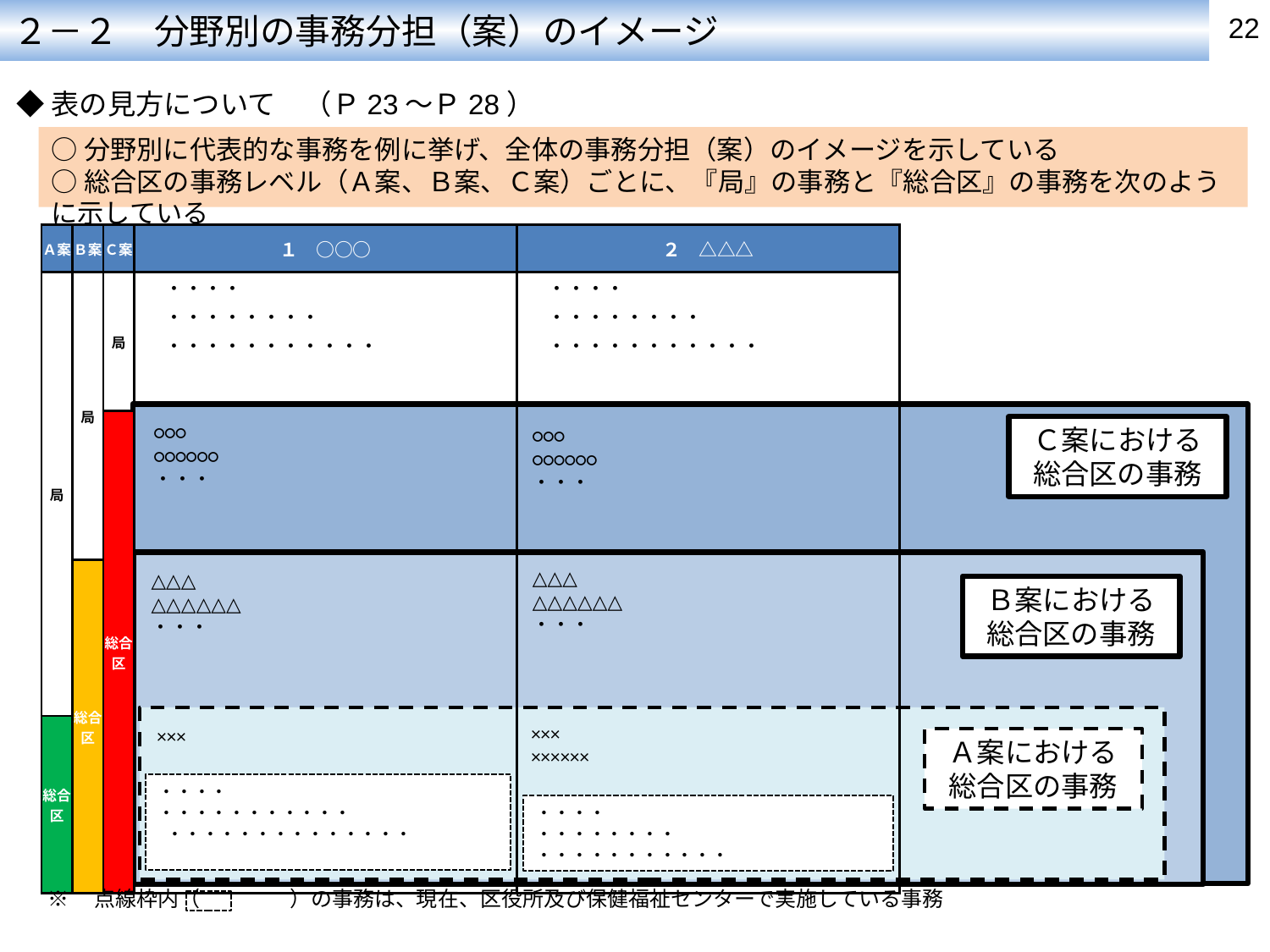

２－２　分野別の事務分担（案）のイメージ
22
◆表の見方について　（Ｐ23～Ｐ28）
○分野別に代表的な事務を例に挙げ、全体の事務分担（案）のイメージを示している
○総合区の事務レベル（Ａ案、Ｂ案、Ｃ案）ごとに、『局』の事務と『総合区』の事務を次のように示している

|  |  |  |  |  |  |  |
| --- | --- | --- | --- | --- | --- | --- |
|  | Ａ案 | Ｂ案 | Ｃ案 | １　○○○ | ２　△△△ |  |
|  | 局 | 局 | 局 | ・・・・ | ・・・・ |  |
|  |  |  |  | ・・・・・・・・ | ・・・・・・・・ |  |
|  |  |  |  | ・・・・・・・・・・・ | ・・・・・・・・・・・ |  |
|  |  |  |  |  |  |  |
|  |  |  |  |  |  |  |
|  |  |  | 総合区 |  |  |  |
|  |  |  |  |  |  |  |
|  |  |  |  |  |  |  |
|  |  |  |  |  |  |  |
|  |  |  |  |  |  |  |
|  |  |  |  |  |  |  |
|  |  | 総合区 |  |  |  |  |
|  |  |  |  |  |  |  |
|  |  |  |  |  |  |  |
|  |  |  |  |  |  |  |
|  |  |  |  |  |  |  |
|  |  |  |  |  |  |  |
|  | 総合区 |  |  |  |  |  |
|  |  |  |  |  |  |  |
|  |  |  |  |  |  |  |
|  |  |  |  |  |  |  |

○○○
○○○○○○
・・・
Ｃ案における
総合区の事務
○○○
○○○○○○
・・・

△△△
△△△△△△
・・・

△△△
△△△△△△
・・・
Ｂ案における
総合区の事務

×××
××××××

×××
Ａ案における
総合区の事務
・・・・
・・・・・・・・・・・
 ・・・・・・・・・・・・・・
・・・・
・・・・・・・・
・・・・・・・・・・・

※　点線枠内（　　　　 ）の事務は、現在、区役所及び保健福祉センターで実施している事務